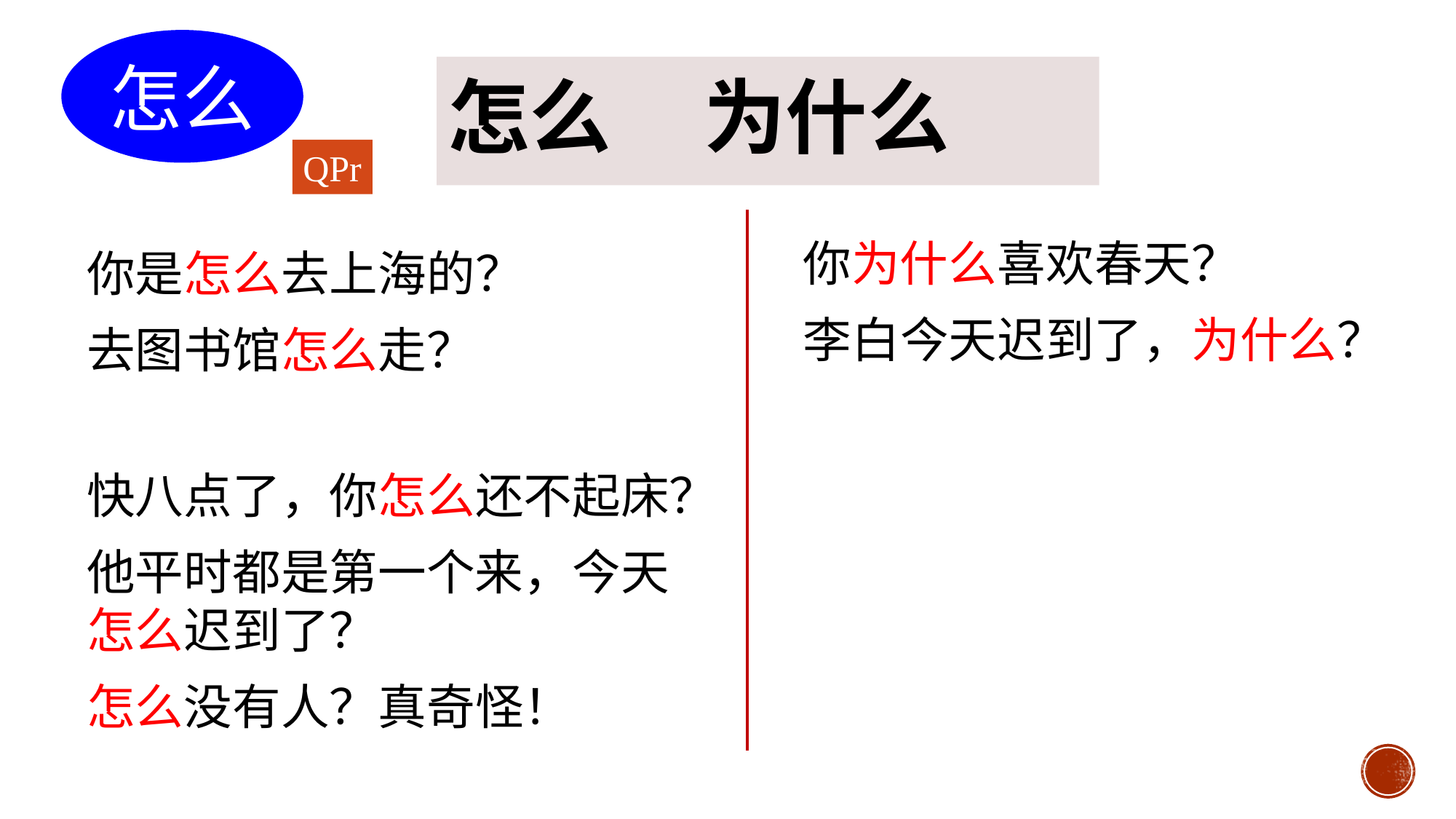

怎么
# 怎么     为什么
QPr

你为什么喜欢春天？
李白今天迟到了，为什么？

你是怎么去上海的？
去图书馆怎么走？

快八点了，你怎么还不起床？
他平时都是第一个来，今天怎么迟到了？
怎么没有人？真奇怪！